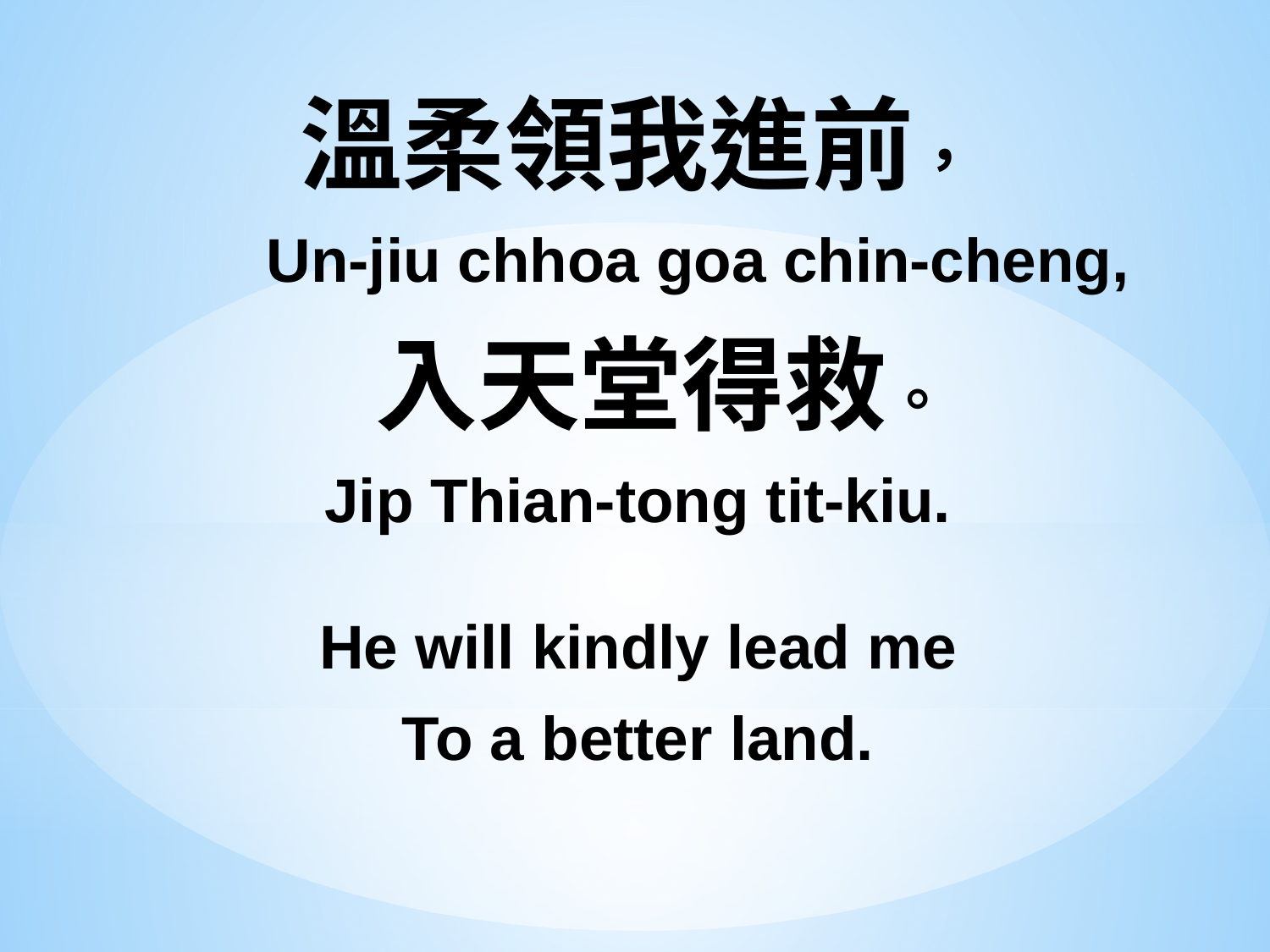

溫柔領我進前，
       Un-jiu chhoa goa chin-cheng,
 入天堂得救。
Jip Thian-tong tit-kiu.

He will kindly lead me
To a better land.